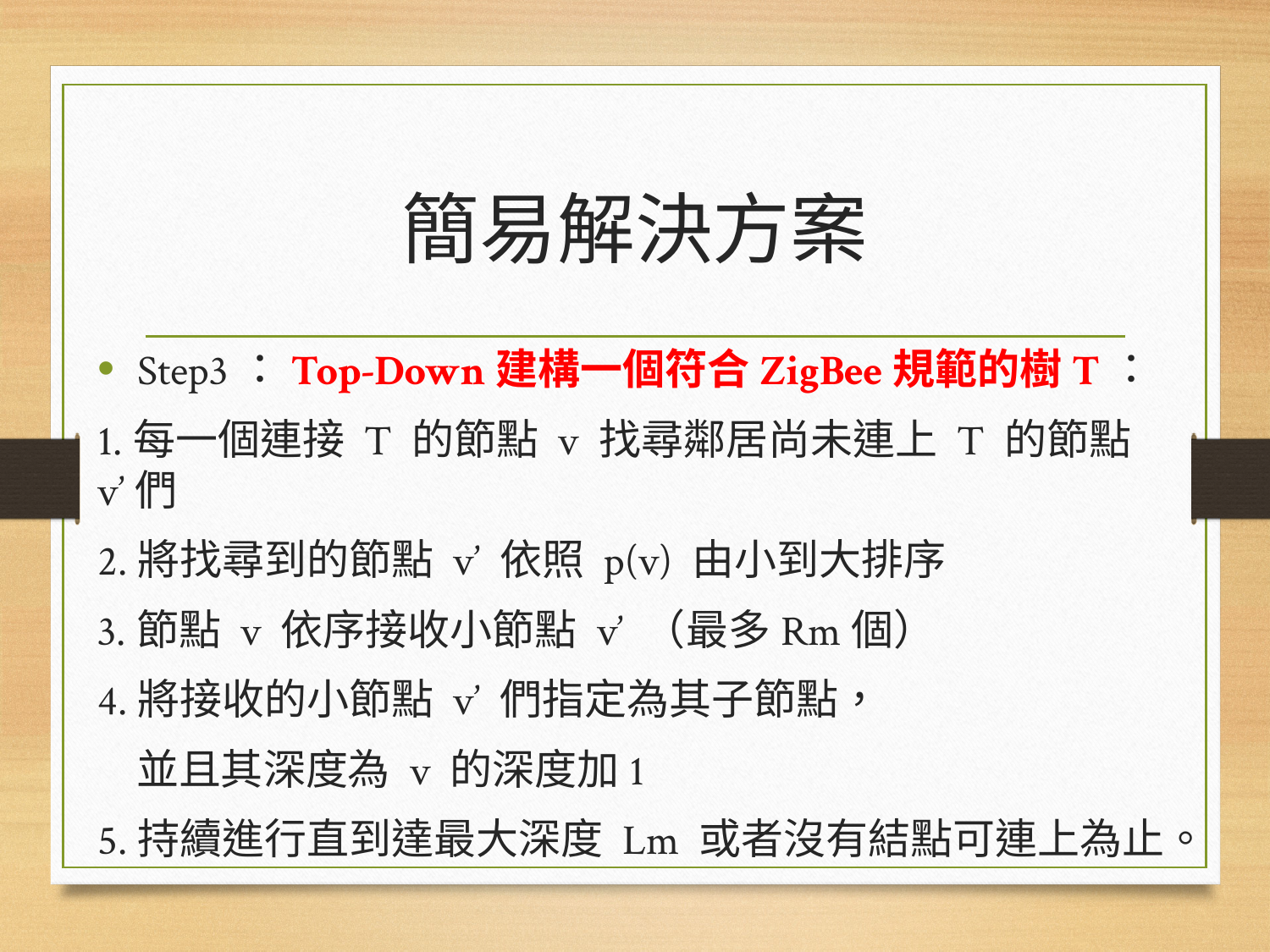

# 簡易解決方案
Step3：Top-Down建構一個符合ZigBee規範的樹T：
1.每一個連接 T 的節點 v 找尋鄰居尚未連上 T 的節點v’們
2.將找尋到的節點 v’ 依照 p(v) 由小到大排序
3.節點 v 依序接收小節點 v’ （最多Rm個）
4.將接收的小節點 v’ 們指定為其子節點，
   並且其深度為 v 的深度加1
5.持續進行直到達最大深度 Lm 或者沒有結點可連上為止。